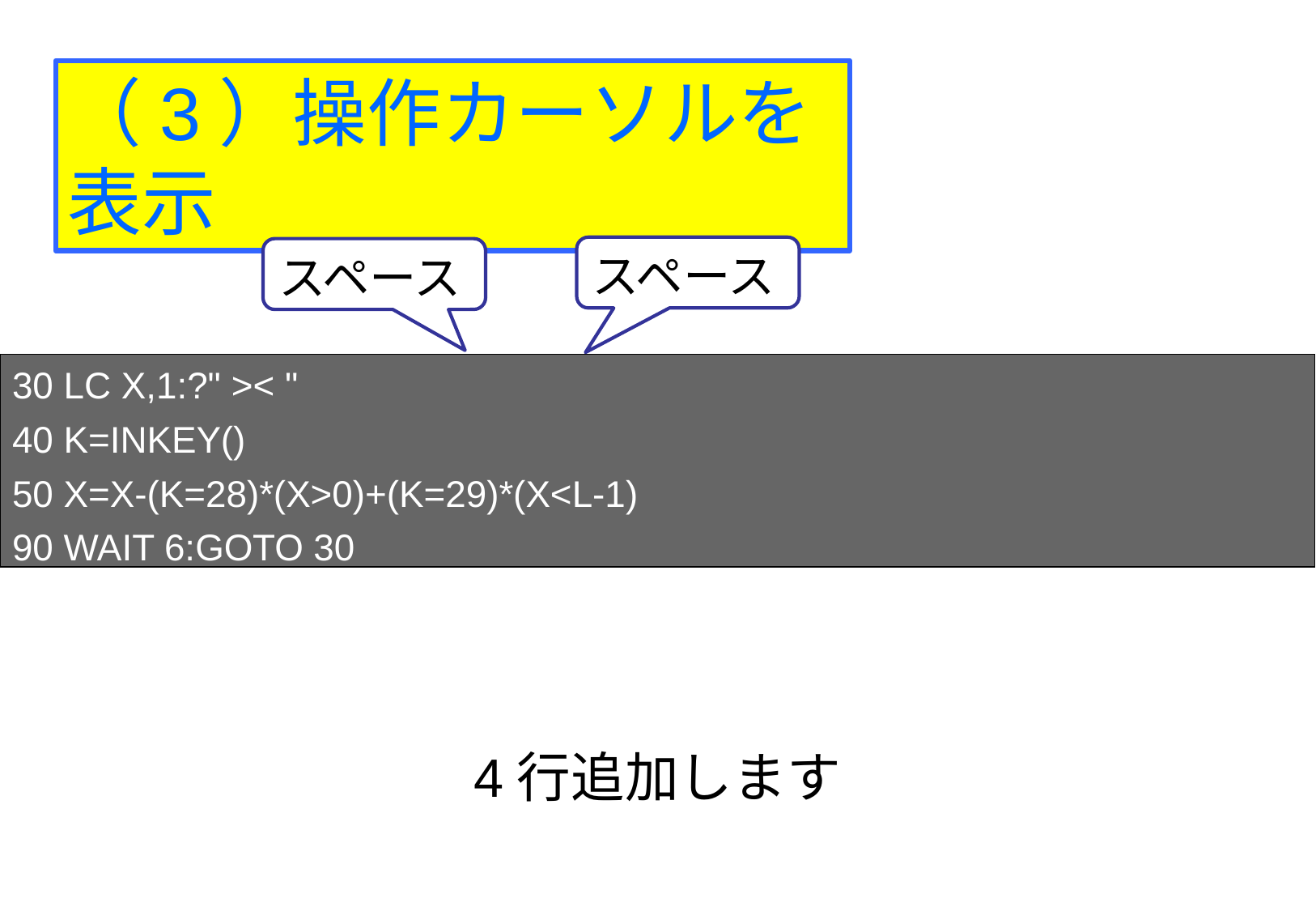

（3）操作カーソルを表示
スペース
スペース
30 LC X,1:?" >< "
40 K=INKEY()
50 X=X-(K=28)*(X>0)+(K=29)*(X<L-1)
90 WAIT 6:GOTO 30
4行追加します